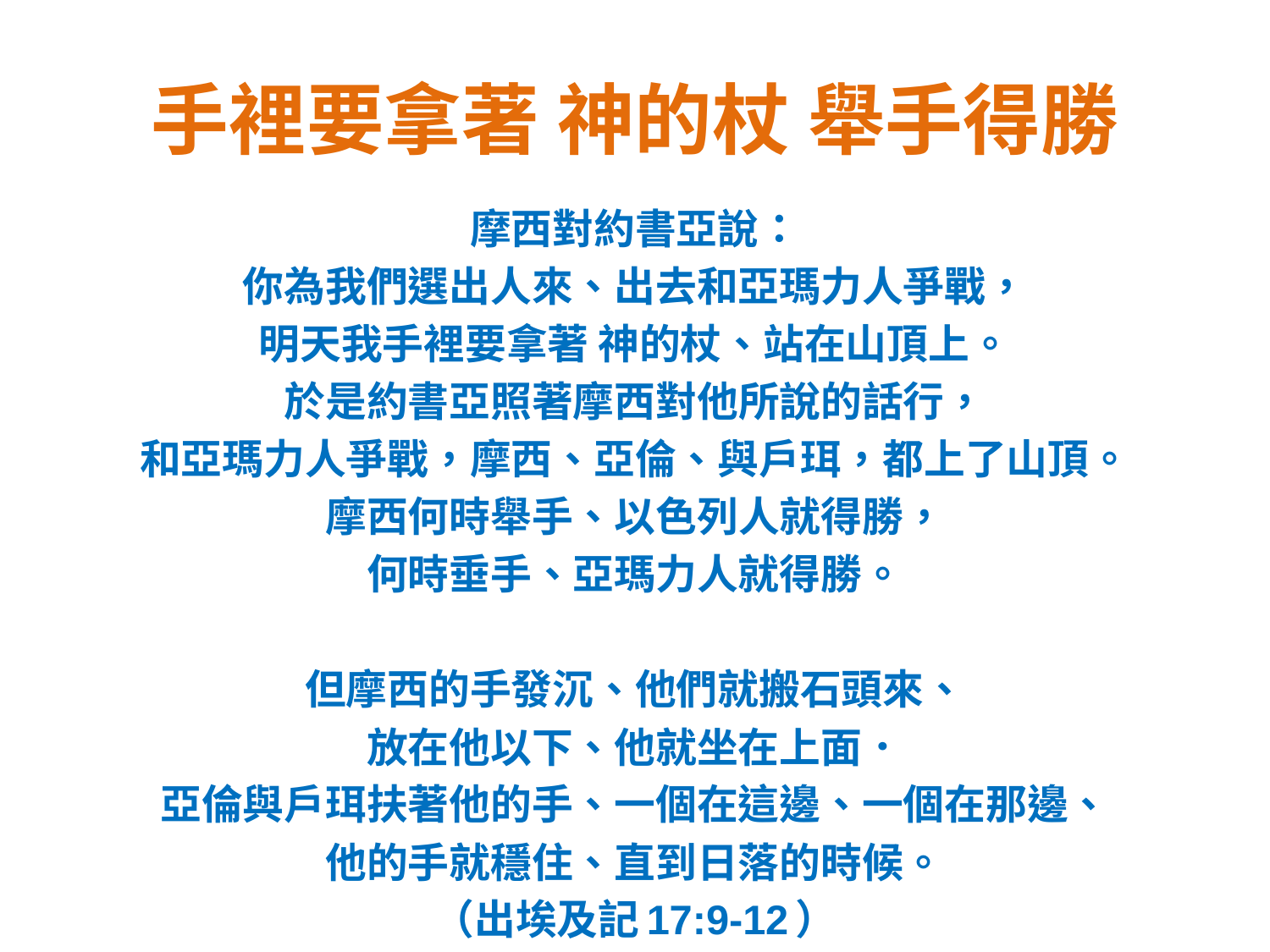

# 手裡要拿著 神的杖 舉手得勝
摩西對約書亞說：
你為我們選出人來、出去和亞瑪力人爭戰，
明天我手裡要拿著 神的杖、站在山頂上。
於是約書亞照著摩西對他所說的話行，
和亞瑪力人爭戰，摩西、亞倫、與戶珥，都上了山頂。
摩西何時舉手、以色列人就得勝，
何時垂手、亞瑪力人就得勝。

但摩西的手發沉、他們就搬石頭來、
放在他以下、他就坐在上面．
亞倫與戶珥扶著他的手、一個在這邊、一個在那邊、
他的手就穩住、直到日落的時候。
（出埃及記17:9-12）